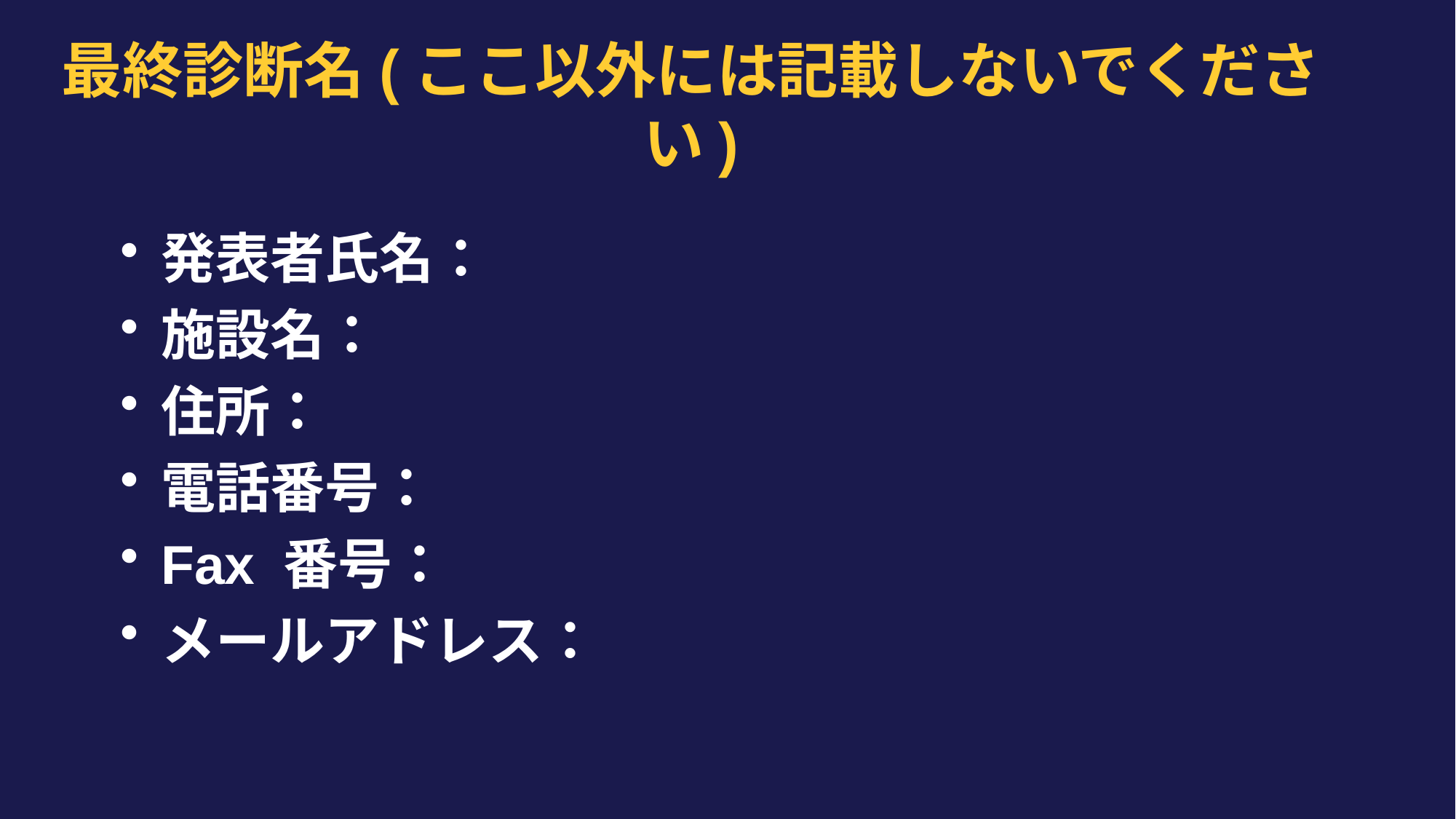

# 最終診断名(ここ以外には記載しないでください)
発表者氏名：
施設名：
住所：
電話番号：
Fax 番号：
メールアドレス：